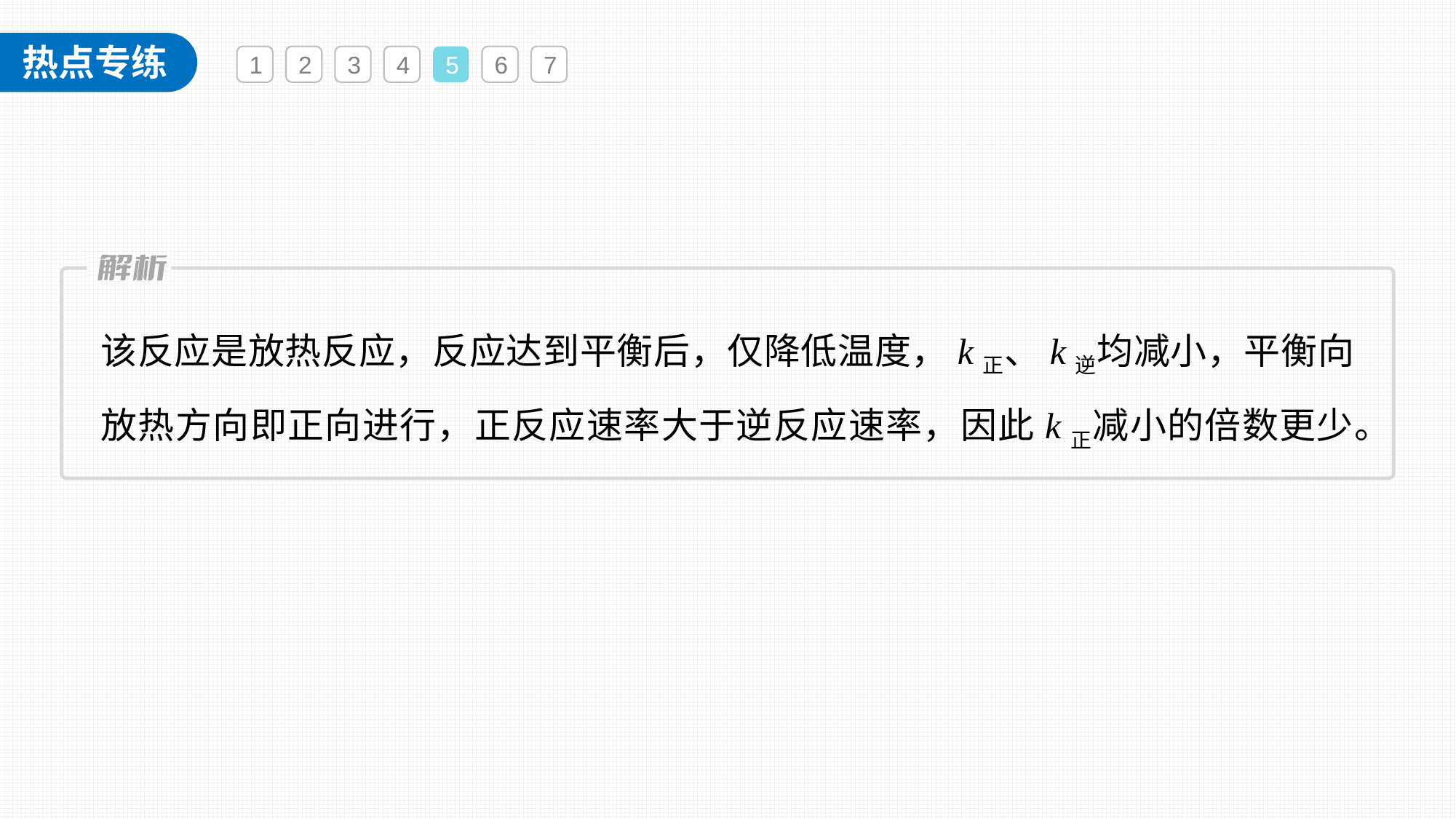

1
2
3
4
5
6
7

该反应是放热反应，反应达到平衡后，仅降低温度，k正、k逆均减小，平衡向放热方向即正向进行，正反应速率大于逆反应速率，因此k正减小的倍数更少。